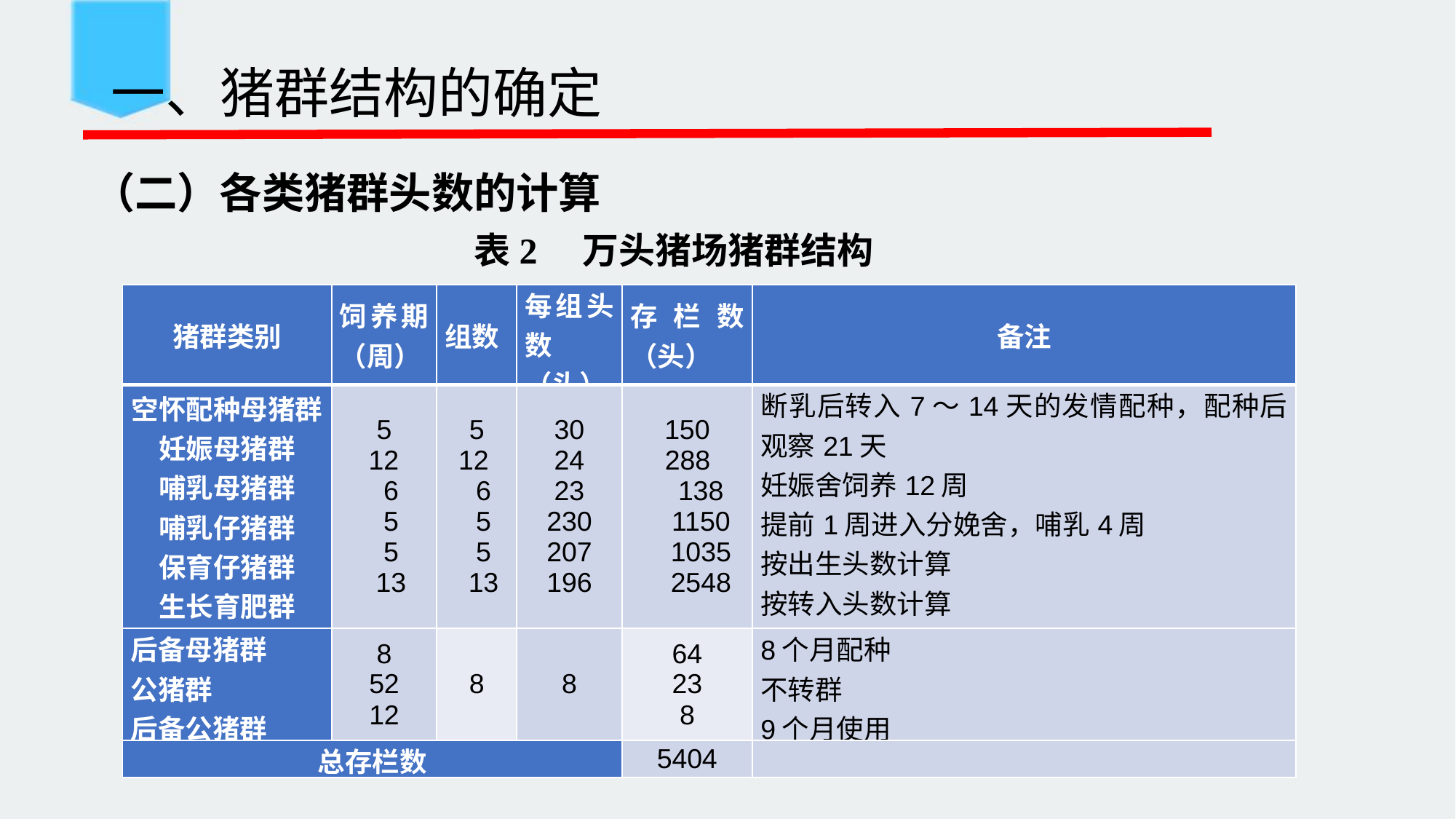

# 一、猪群结构的确定
（二）各类猪群头数的计算
表2    万头猪场猪群结构
| 猪群类别 | 饲养期（周） | 组数 | 每组头数（头） | 存栏数（头） | 备注 |
| --- | --- | --- | --- | --- | --- |
| 空怀配种母猪群 妊娠母猪群 哺乳母猪群 哺乳仔猪群 保育仔猪群 生长育肥群 | 5 12 6 5 5 13 | 5 12 6 5 5 13 | 30 24 23 230 207 196 | 150 288 138 1150 1035 2548 | 断乳后转入7～14天的发情配种，配种后观察21天 妊娠舍饲养12周 提前1周进入分娩舍，哺乳4周 按出生头数计算 按转入头数计算 按转入头数计算 |
| 后备母猪群 公猪群 后备公猪群 | 8 52 12 | 8 | 8 | 64 23 8 | 8个月配种 不转群 9个月使用 |
| 总存栏数 |  |  |  | 5404 |  |